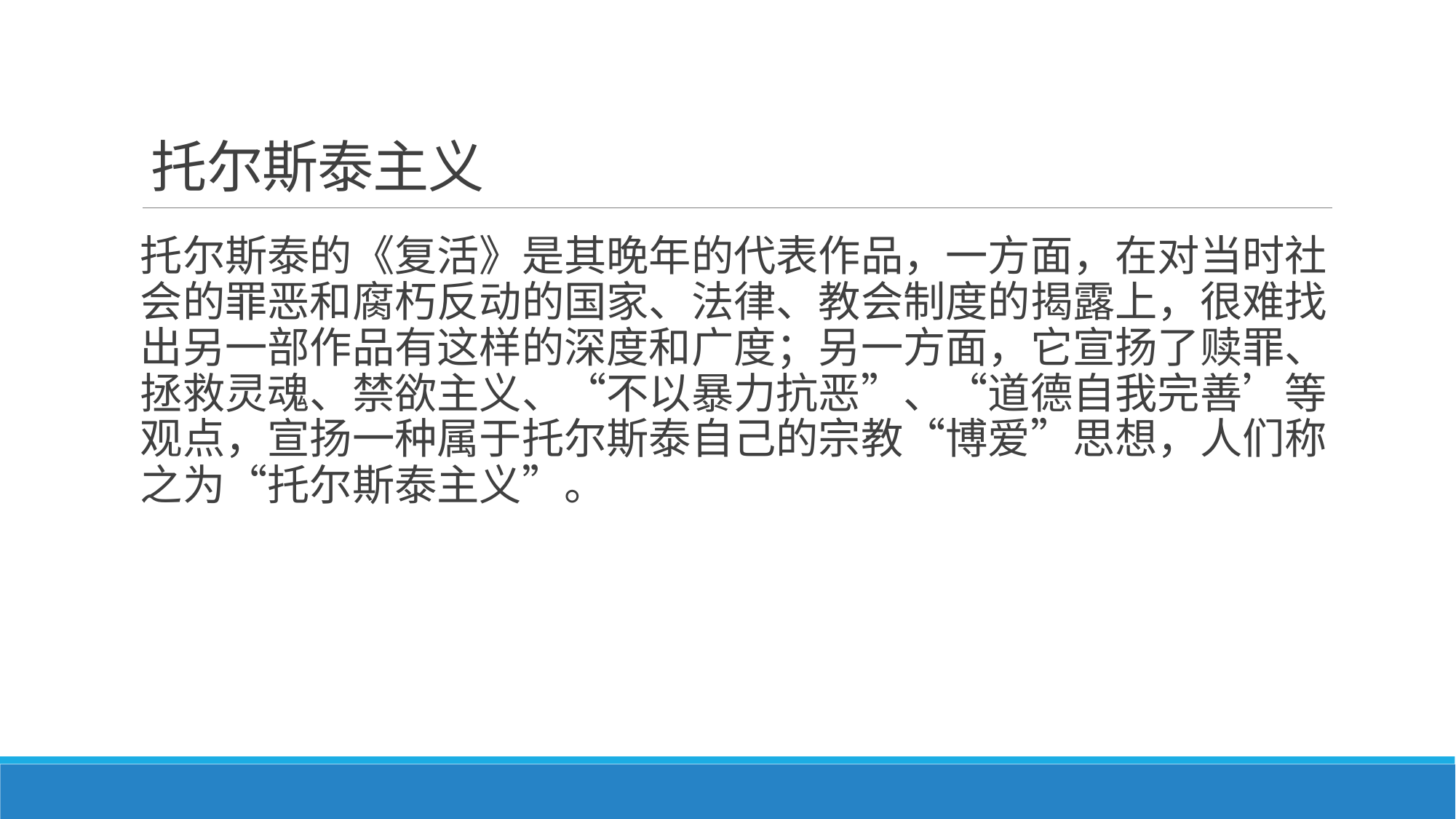

# 托尔斯泰主义
托尔斯泰的《复活》是其晚年的代表作品，一方面，在对当时社会的罪恶和腐朽反动的国家、法律、教会制度的揭露上，很难找出另一部作品有这样的深度和广度；另一方面，它宣扬了赎罪、拯救灵魂、禁欲主义、“不以暴力抗恶”、“道德自我完善’等观点，宣扬一种属于托尔斯泰自己的宗教“博爱”思想，人们称之为“托尔斯泰主义”。